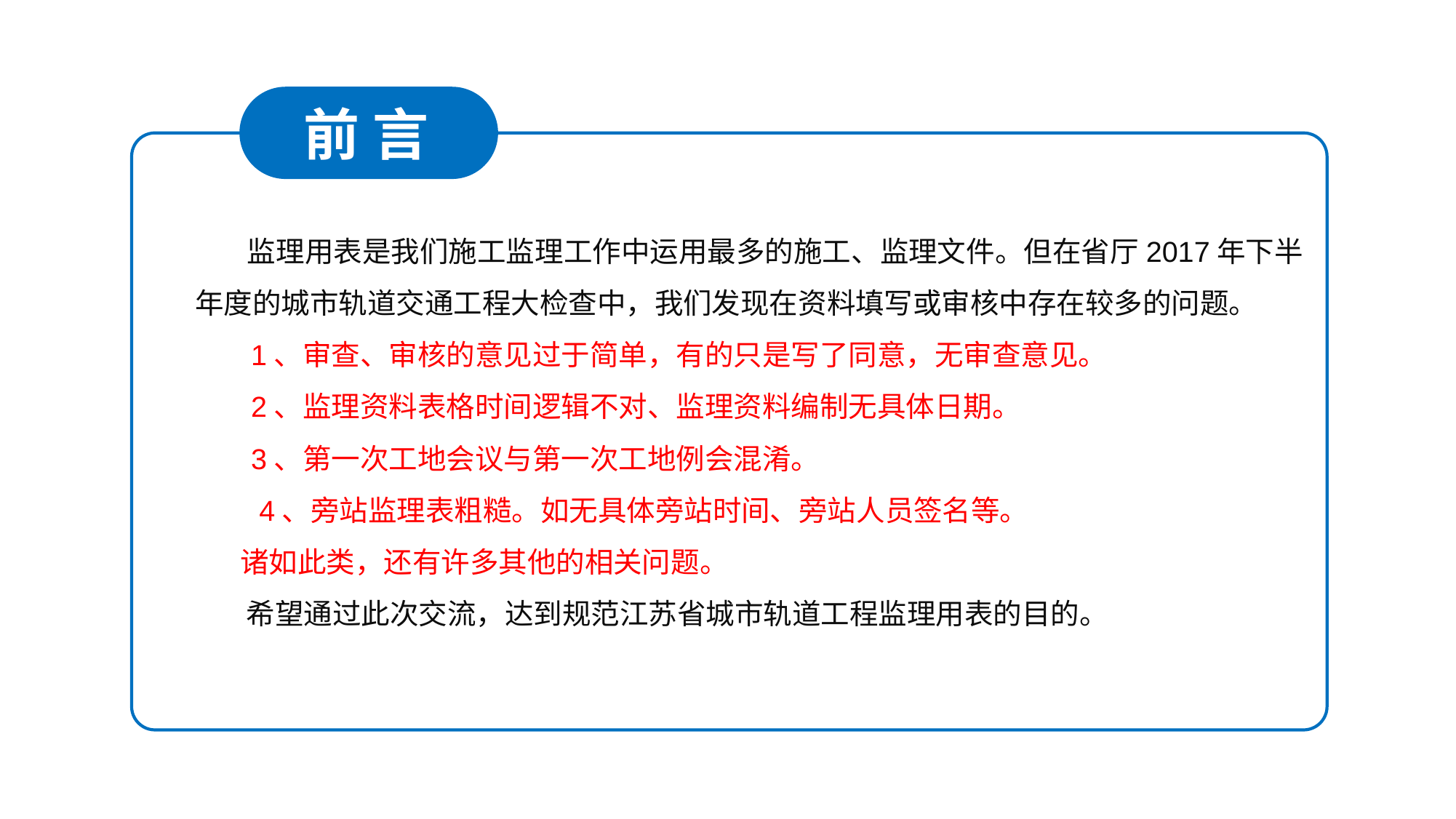

前 言

       监理用表是我们施工监理工作中运用最多的施工、监理文件。但在省厅2017年下半年度的城市轨道交通工程大检查中，我们发现在资料填写或审核中存在较多的问题。
       1、审查、审核的意见过于简单，有的只是写了同意，无审查意见。
       2、监理资料表格时间逻辑不对、监理资料编制无具体日期。
       3、第一次工地会议与第一次工地例会混淆。
        4、旁站监理表粗糙。如无具体旁站时间、旁站人员签名等。
      诸如此类，还有许多其他的相关问题。
       希望通过此次交流，达到规范江苏省城市轨道工程监理用表的目的。